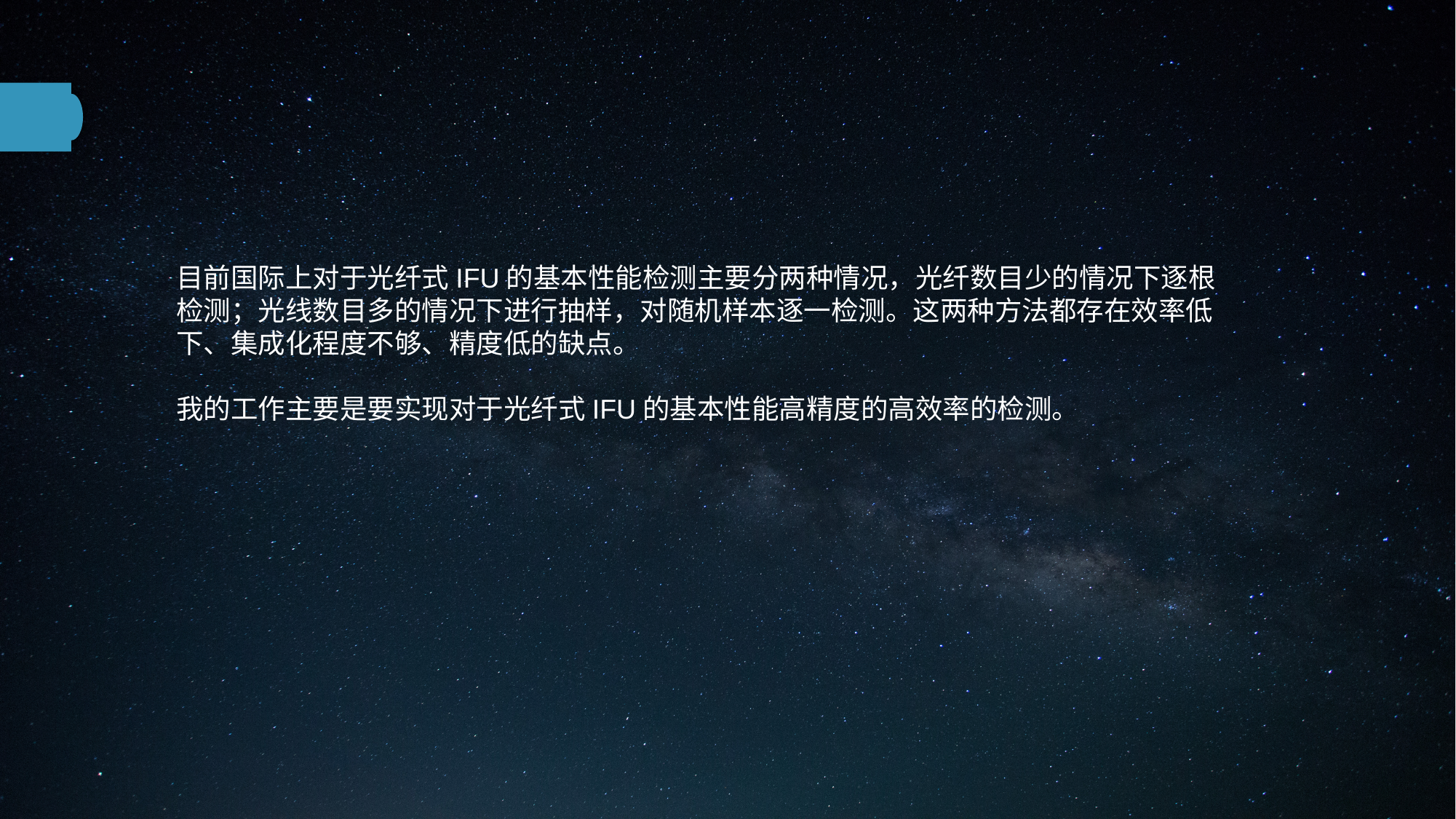

目前国际上对于光纤式IFU的基本性能检测主要分两种情况，光纤数目少的情况下逐根检测；光线数目多的情况下进行抽样，对随机样本逐一检测。这两种方法都存在效率低下、集成化程度不够、精度低的缺点。

我的工作主要是要实现对于光纤式IFU的基本性能高精度的高效率的检测。